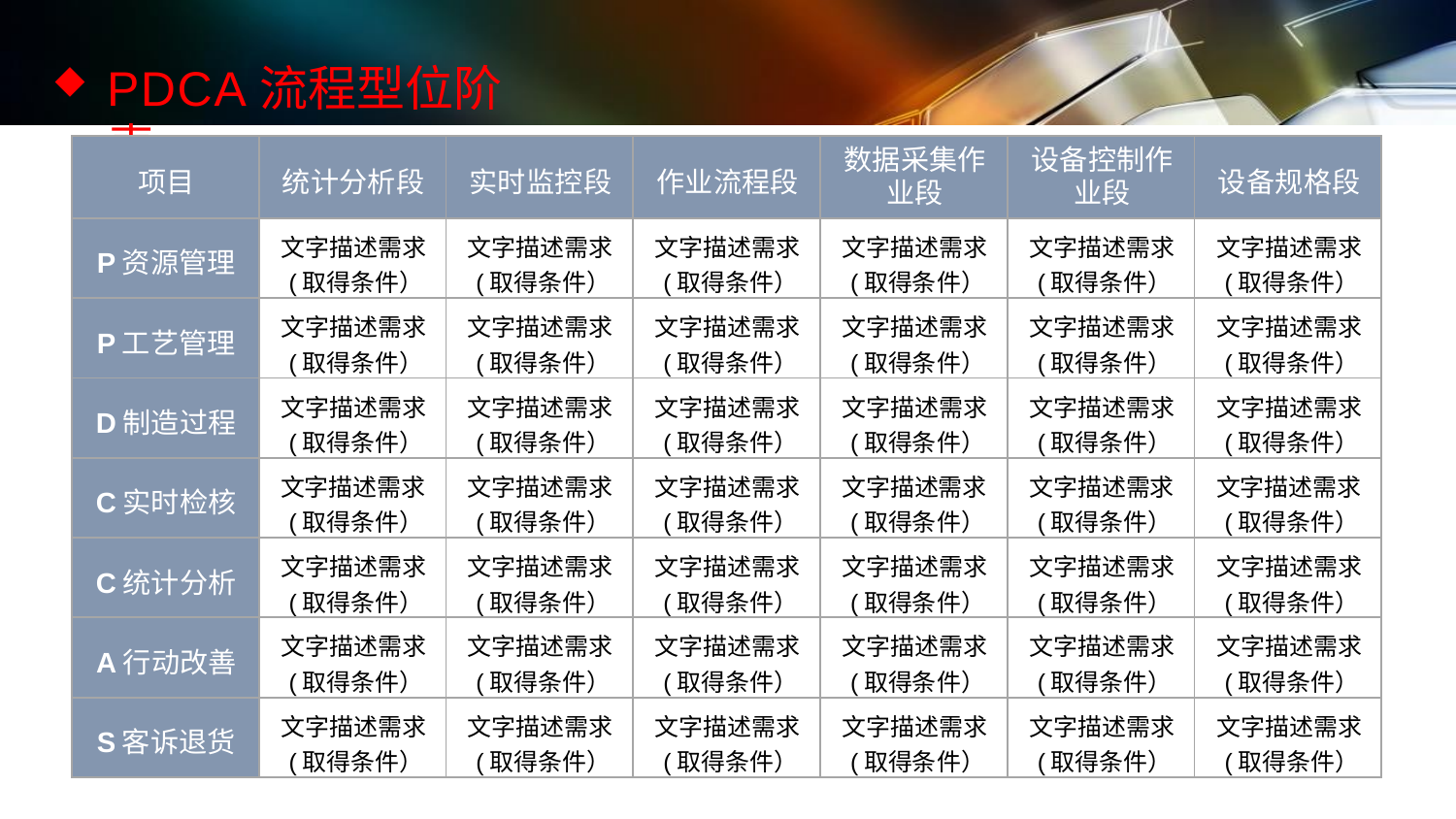

PDCA流程型位阶表
| 项目 | 统计分析段 | 实时监控段 | 作业流程段 | 数据采集作 业段 | 设备控制作 业段 | 设备规格段 |
| --- | --- | --- | --- | --- | --- | --- |
| P资源管理 | 文字描述需求 (取得条件） | 文字描述需求 (取得条件） | 文字描述需求 (取得条件） | 文字描述需求 (取得条件） | 文字描述需求 (取得条件） | 文字描述需求 (取得条件） |
| P工艺管理 | 文字描述需求 (取得条件） | 文字描述需求 (取得条件） | 文字描述需求 (取得条件） | 文字描述需求 (取得条件） | 文字描述需求 (取得条件） | 文字描述需求 (取得条件） |
| D制造过程 | 文字描述需求 (取得条件） | 文字描述需求 (取得条件） | 文字描述需求 (取得条件） | 文字描述需求 (取得条件） | 文字描述需求 (取得条件） | 文字描述需求 (取得条件） |
| C实时检核 | 文字描述需求 (取得条件） | 文字描述需求 (取得条件） | 文字描述需求 (取得条件） | 文字描述需求 (取得条件） | 文字描述需求 (取得条件） | 文字描述需求 (取得条件） |
| C统计分析 | 文字描述需求 (取得条件） | 文字描述需求 (取得条件） | 文字描述需求 (取得条件） | 文字描述需求 (取得条件） | 文字描述需求 (取得条件） | 文字描述需求 (取得条件） |
| A行动改善 | 文字描述需求 (取得条件） | 文字描述需求 (取得条件） | 文字描述需求 (取得条件） | 文字描述需求 (取得条件） | 文字描述需求 (取得条件） | 文字描述需求 (取得条件） |
| S客诉退货 | 文字描述需求 (取得条件） | 文字描述需求 (取得条件） | 文字描述需求 (取得条件） | 文字描述需求 (取得条件） | 文字描述需求 (取得条件） | 文字描述需求 (取得条件） |